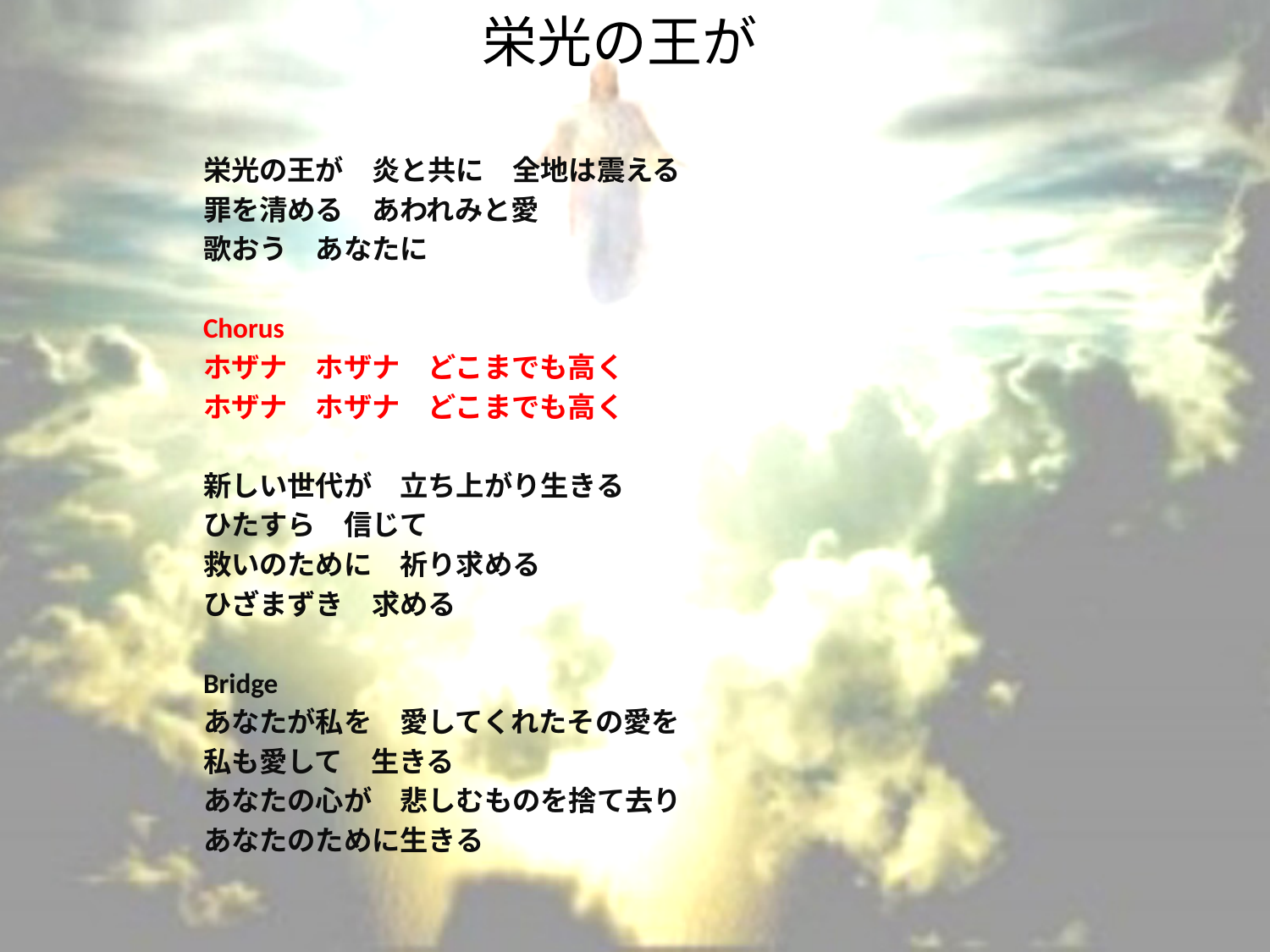

# 栄光の王が
栄光の王が　炎と共に　全地は震える
罪を清める　あわれみと愛
歌おう　あなたに

Chorus
ホザナ　ホザナ　どこまでも高く
ホザナ　ホザナ　どこまでも高く

新しい世代が　立ち上がり生きる
ひたすら　信じて
救いのために　祈り求める
ひざまずき　求める

Bridge
あなたが私を　愛してくれたその愛を
私も愛して　生きる
あなたの心が　悲しむものを捨て去り
あなたのために生きる